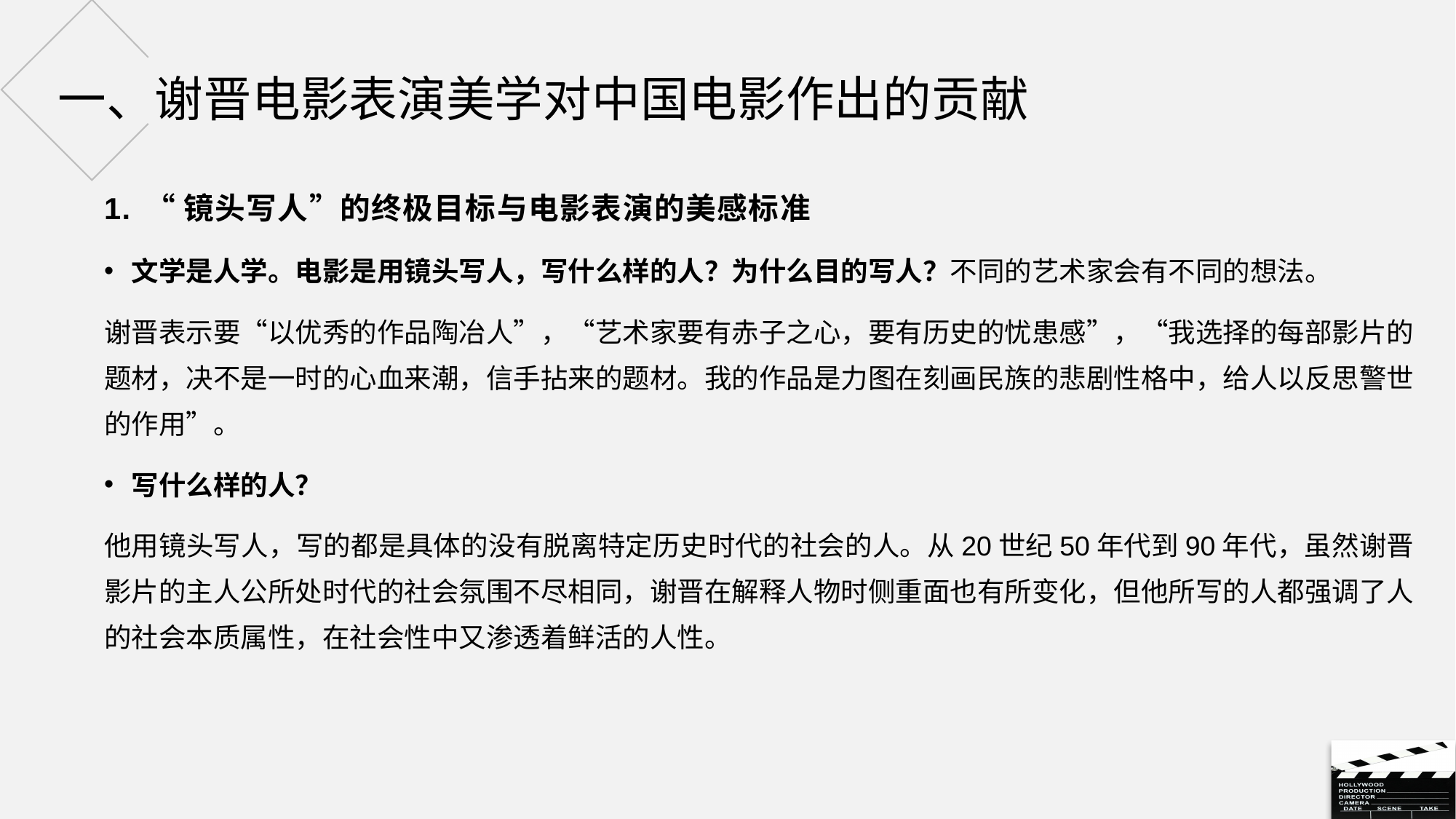

# 一、谢晋电影表演美学对中国电影作出的贡献
“镜头写人”的终极目标与电影表演的美感标准
文学是人学。电影是用镜头写人，写什么样的人？为什么目的写人？不同的艺术家会有不同的想法。
谢晋表示要“以优秀的作品陶冶人”，“艺术家要有赤子之心，要有历史的忧患感”，“我选择的每部影片的题材，决不是一时的心血来潮，信手拈来的题材。我的作品是力图在刻画民族的悲剧性格中，给人以反思警世的作用”。
写什么样的人？
他用镜头写人，写的都是具体的没有脱离特定历史时代的社会的人。从20世纪50年代到90年代，虽然谢晋影片的主人公所处时代的社会氛围不尽相同，谢晋在解释人物时侧重面也有所变化，但他所写的人都强调了人的社会本质属性，在社会性中又渗透着鲜活的人性。